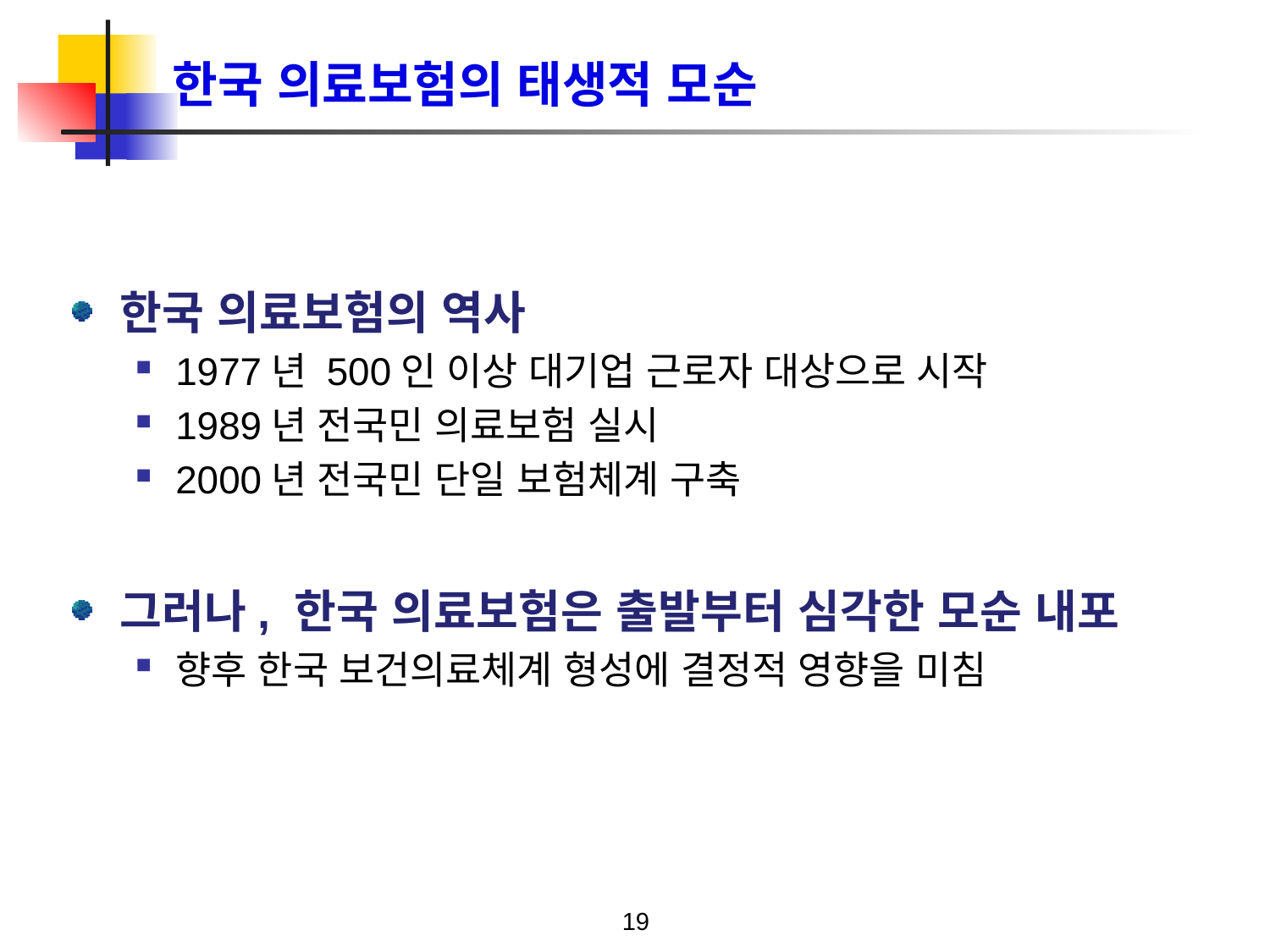

# 한국 의료보험의 태생적 모순
한국 의료보험의 역사
1977년 500인 이상 대기업 근로자 대상으로 시작
1989년 전국민 의료보험 실시
2000년 전국민 단일 보험체계 구축

그러나, 한국 의료보험은 출발부터 심각한 모순 내포
향후 한국 보건의료체계 형성에 결정적 영향을 미침
19